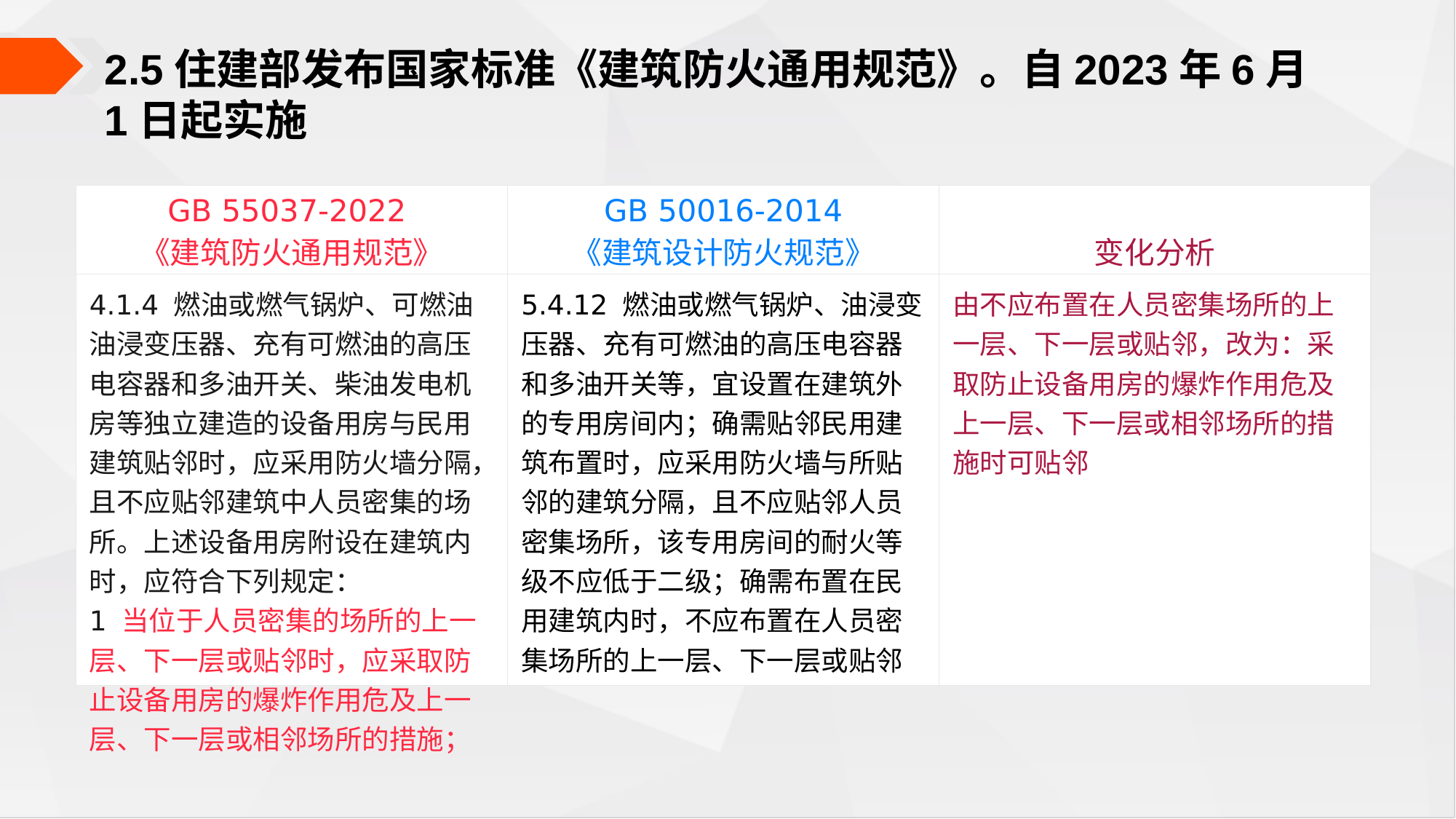

2.5住建部发布国家标准《建筑防火通用规范》。自2023年6月1日起实施

| GB 55037-2022  《建筑防火通用规范》 | GB 50016-2014 《建筑设计防火规范》 | 变化分析 |
| --- | --- | --- |
| 4.1.4 燃油或燃气锅炉、可燃油油浸变压器、充有可燃油的高压电容器和多油开关、柴油发电机房等独立建造的设备用房与民用建筑贴邻时，应采用防火墙分隔，且不应贴邻建筑中人员密集的场所。上述设备用房附设在建筑内时，应符合下列规定： 1 当位于人员密集的场所的上一层、下一层或贴邻时，应采取防止设备用房的爆炸作用危及上一层、下一层或相邻场所的措施； | 5.4.12 燃油或燃气锅炉、油浸变压器、充有可燃油的高压电容器和多油开关等，宜设置在建筑外的专用房间内；确需贴邻民用建筑布置时，应采用防火墙与所贴邻的建筑分隔，且不应贴邻人员密集场所，该专用房间的耐火等级不应低于二级；确需布置在民用建筑内时，不应布置在人员密集场所的上一层、下一层或贴邻 | 由不应布置在人员密集场所的上一层、下一层或贴邻，改为：采取防止设备用房的爆炸作用危及上一层、下一层或相邻场所的措施时可贴邻 |